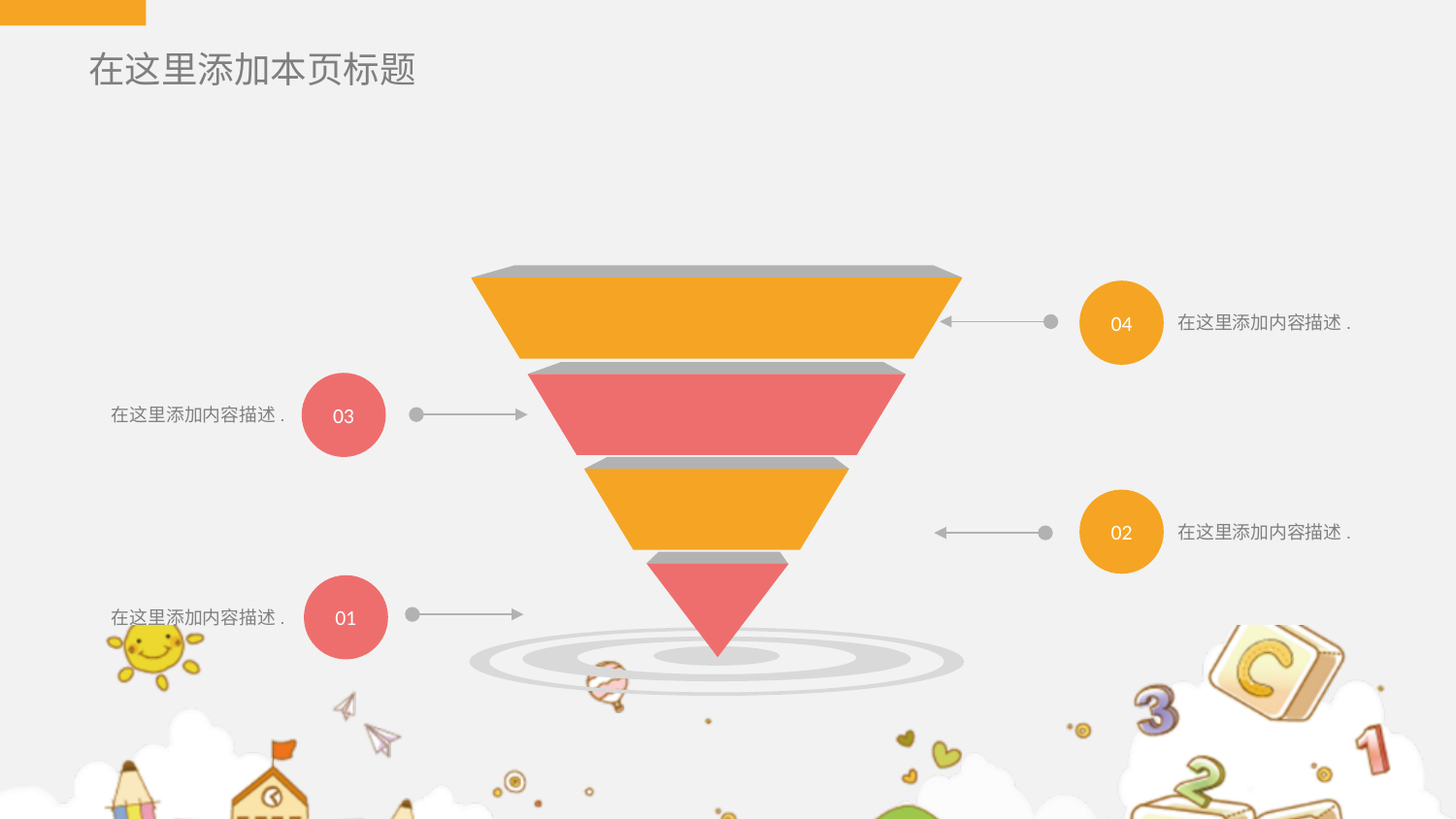

在这里添加本页标题

04
在这里添加内容描述.

03
在这里添加内容描述.

02
在这里添加内容描述.

01
在这里添加内容描述.